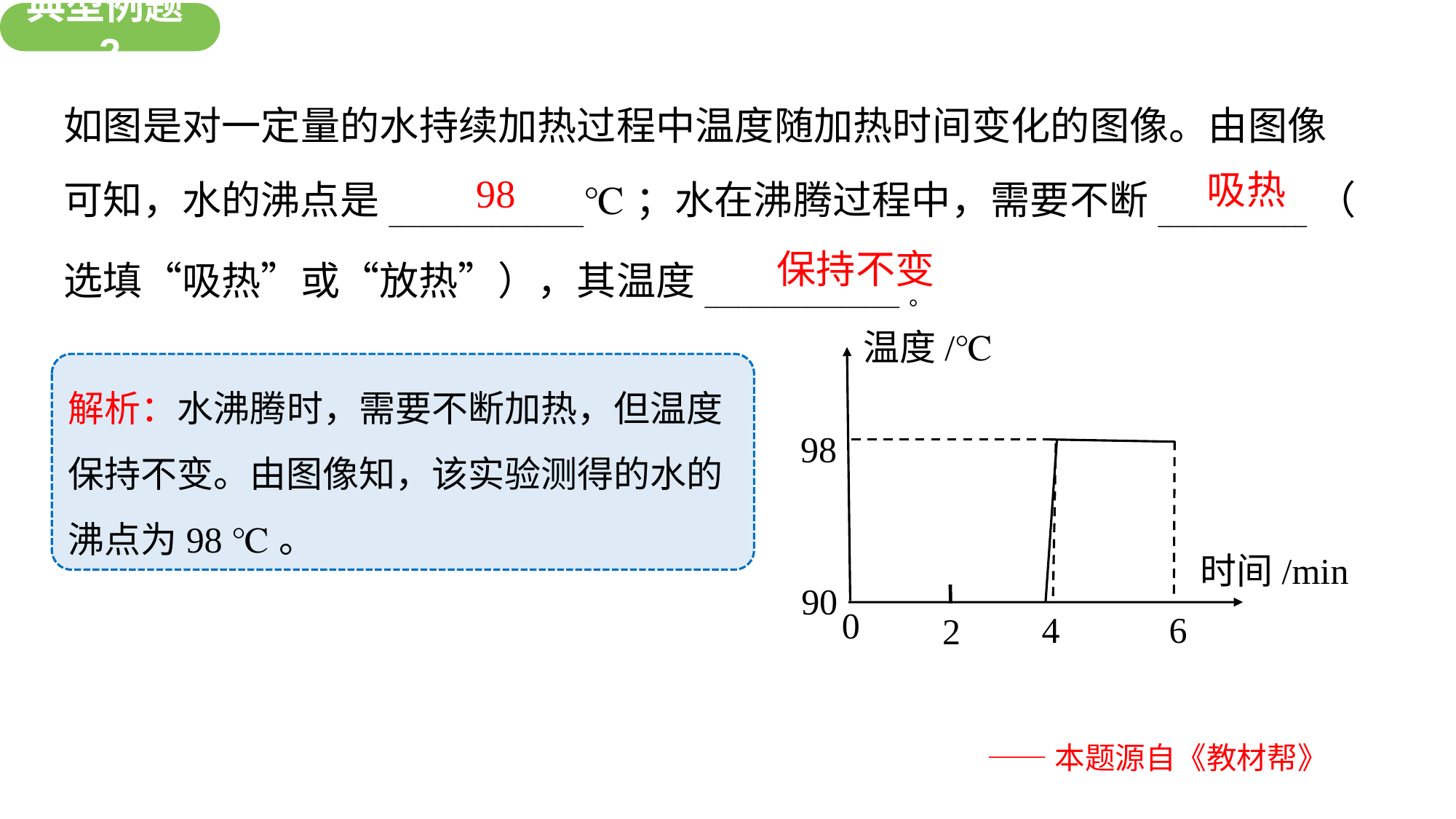

新知探究
典型例题2
如图是对一定量的水持续加热过程中温度随加热时间变化的图像。由图像可知，水的沸点是_________________℃；水在沸腾过程中，需要不断_____________（ 选填“吸热”或“放热”），其温度_________________。
吸热
98
保持不变
温度/℃

解析：水沸腾时，需要不断加热，但温度保持不变。由图像知，该实验测得的水的沸点为98 ℃。
98
时间/min
90
0
4            6

2
——本题源自《教材帮》